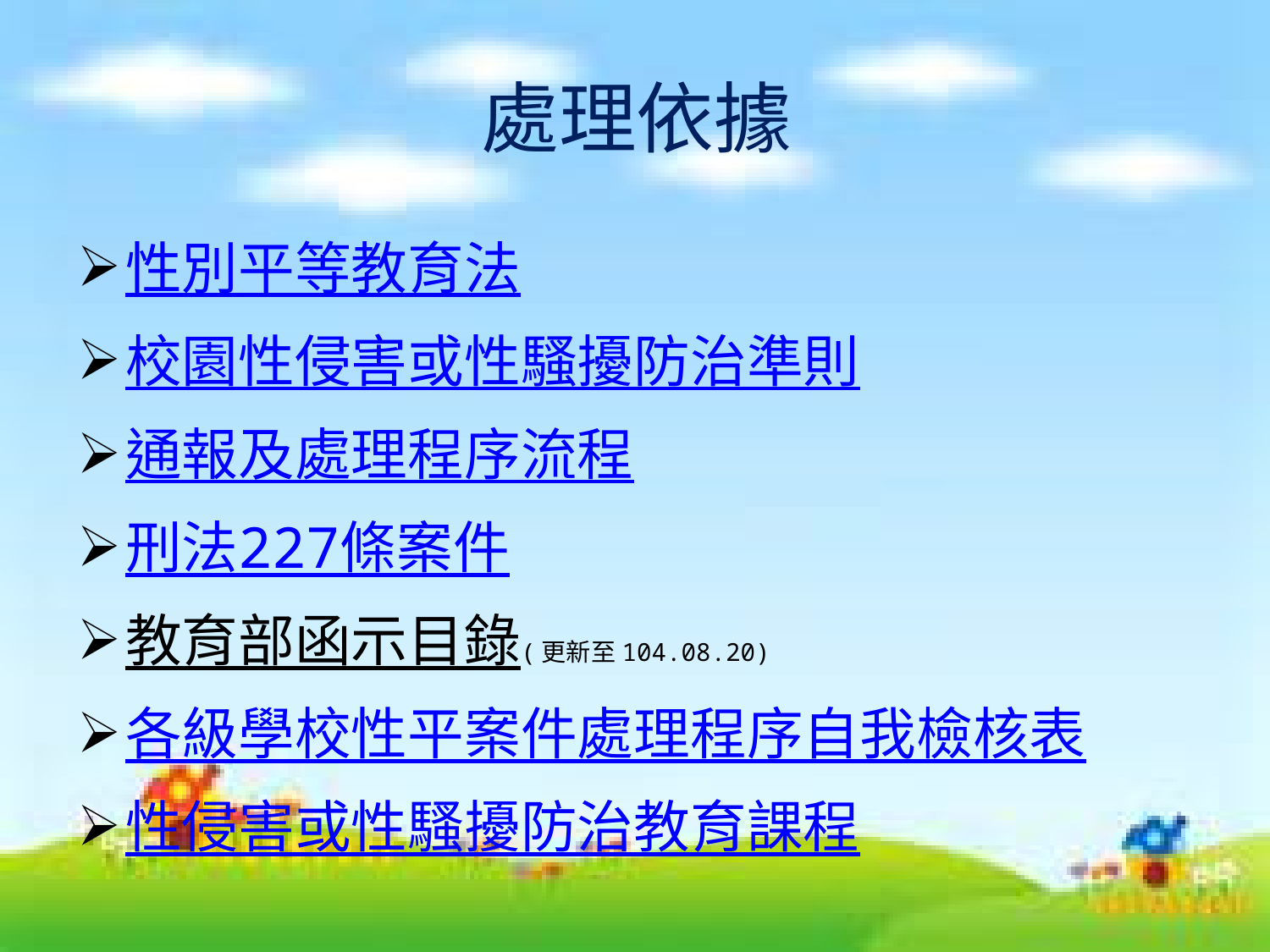

# 處理依據
性別平等教育法
校園性侵害或性騷擾防治準則
通報及處理程序流程
刑法227條案件
教育部函示目錄(更新至104.08.20)
各級學校性平案件處理程序自我檢核表
性侵害或性騷擾防治教育課程